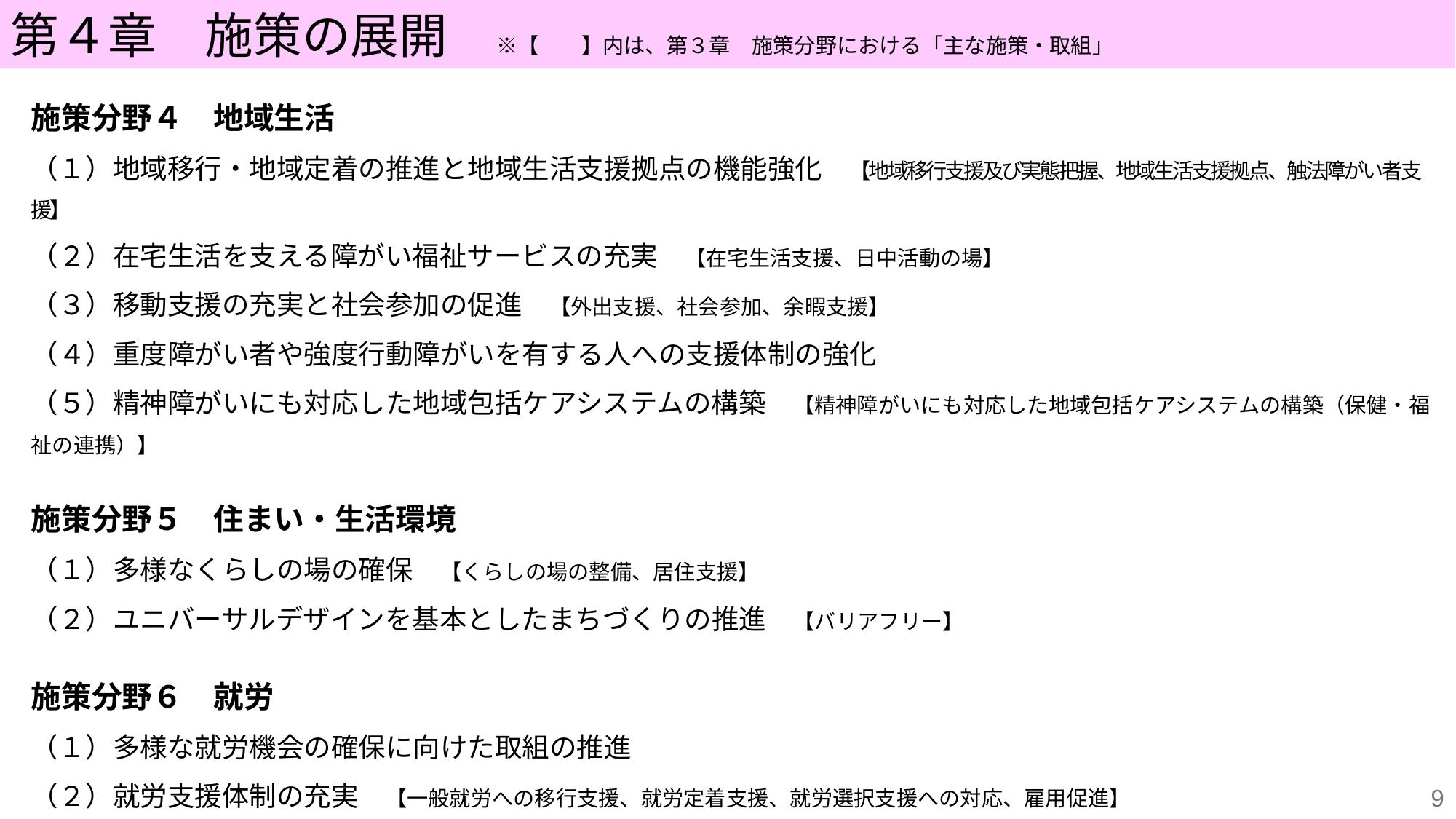

第４章　施策の展開　※【　　】内は、第３章　施策分野における「主な施策・取組」
施策分野４　地域生活
（１）地域移行・地域定着の推進と地域生活支援拠点の機能強化　【地域移行支援及び実態把握、地域生活支援拠点、触法障がい者支援】
（２）在宅生活を支える障がい福祉サービスの充実　【在宅生活支援、日中活動の場】
（３）移動支援の充実と社会参加の促進　【外出支援、社会参加、余暇支援】
（４）重度障がい者や強度行動障がいを有する人への支援体制の強化
（５）精神障がいにも対応した地域包括ケアシステムの構築　【精神障がいにも対応した地域包括ケアシステムの構築（保健・福祉の連携）】

施策分野５　住まい・生活環境
（１）多様なくらしの場の確保　【くらしの場の整備、居住支援】
（２）ユニバーサルデザインを基本としたまちづくりの推進　【バリアフリー】

施策分野６　就労
（１）多様な就労機会の確保に向けた取組の推進
（２）就労支援体制の充実　【一般就労への移行支援、就労定着支援、就労選択支援への対応、雇用促進】
（３）福祉的就労の充実と工賃向上　【工賃向上、優先調達】
9